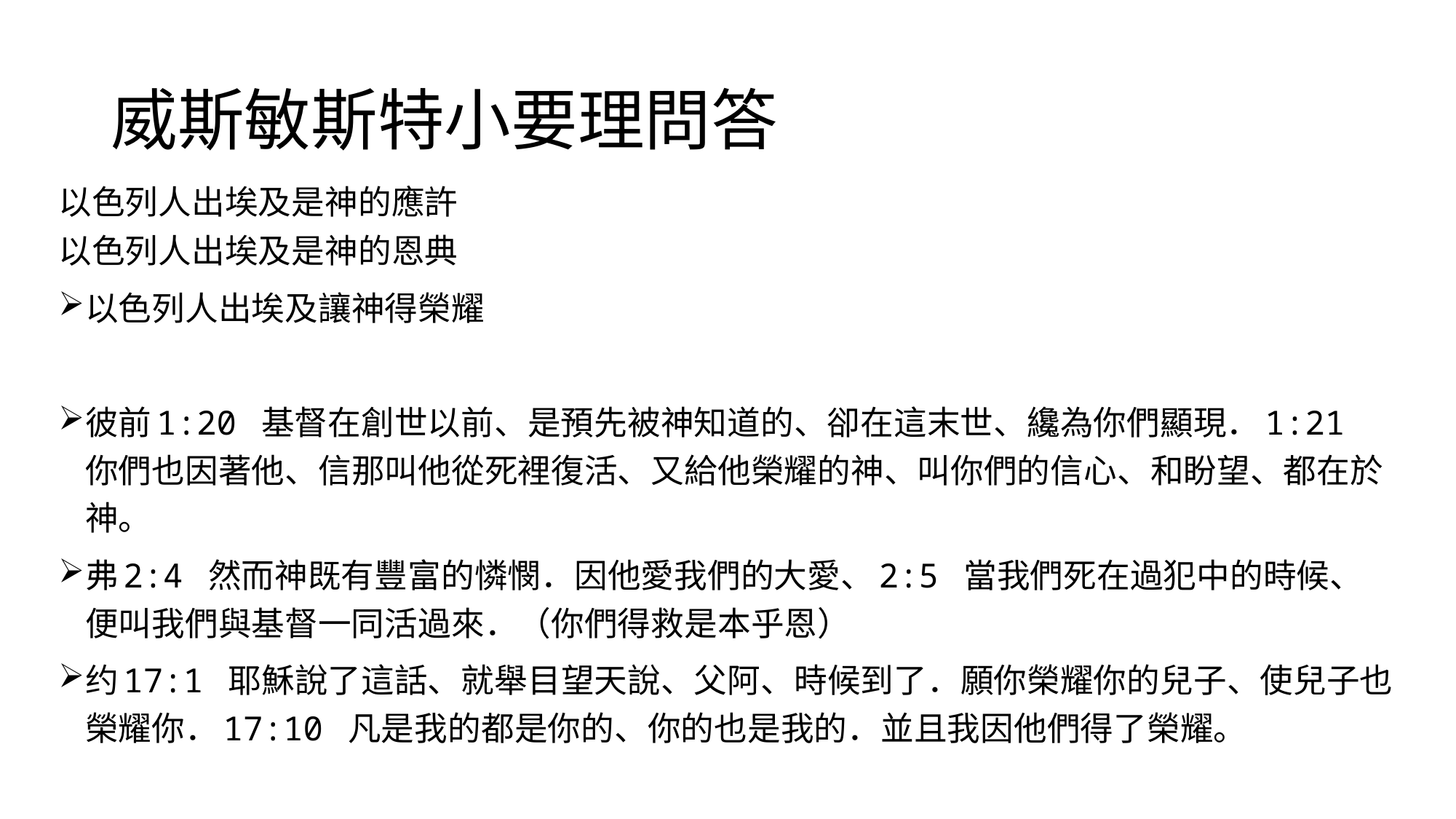

# 威斯敏斯特小要理問答
以色列人出埃及是神的應許
以色列人出埃及是神的恩典
以色列人出埃及讓神得榮耀

彼前1:20 基督在創世以前、是預先被神知道的、卻在這末世、纔為你們顯現．1:21 你們也因著他、信那叫他從死裡復活、又給他榮耀的神、叫你們的信心、和盼望、都在於神。
弗2:4 然而神既有豐富的憐憫．因他愛我們的大愛、2:5 當我們死在過犯中的時候、便叫我們與基督一同活過來．（你們得救是本乎恩）
约17:1 耶穌說了這話、就舉目望天說、父阿、時候到了．願你榮耀你的兒子、使兒子也榮耀你．17:10 凡是我的都是你的、你的也是我的．並且我因他們得了榮耀。